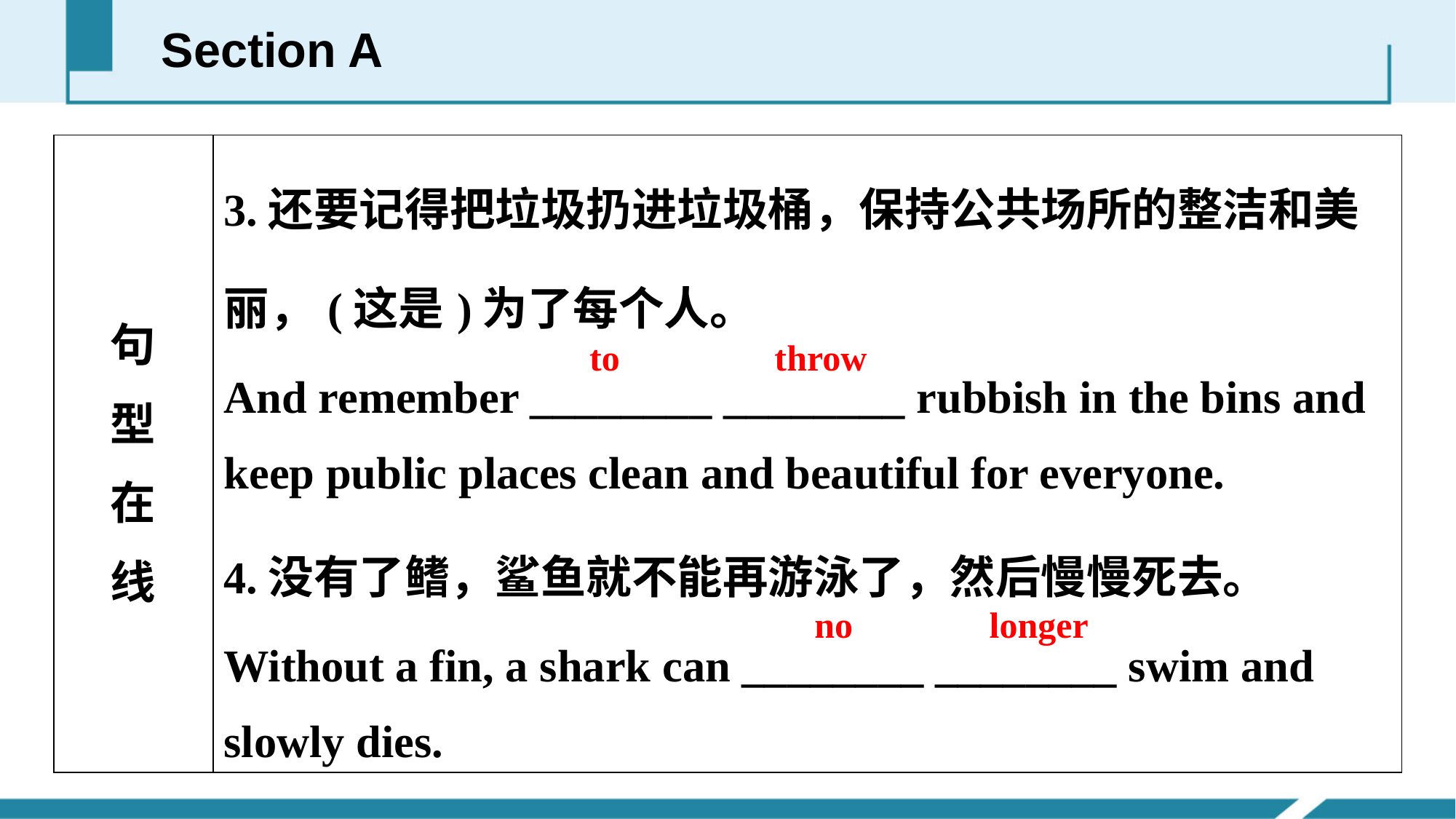

Section A
| 句 型 在 线 | 3.还要记得把垃圾扔进垃圾桶，保持公共场所的整洁和美丽，(这是)为了每个人。 And remember \_\_\_\_\_\_\_\_ \_\_\_\_\_\_\_\_ rubbish in the bins and keep public places clean and beautiful for everyone. 4.没有了鳍，鲨鱼就不能再游泳了，然后慢慢死去。 Without a fin, a shark can \_\_\_\_\_\_\_\_ \_\_\_\_\_\_\_\_ swim and slowly dies. |
| --- | --- |
to                 throw

no               longer